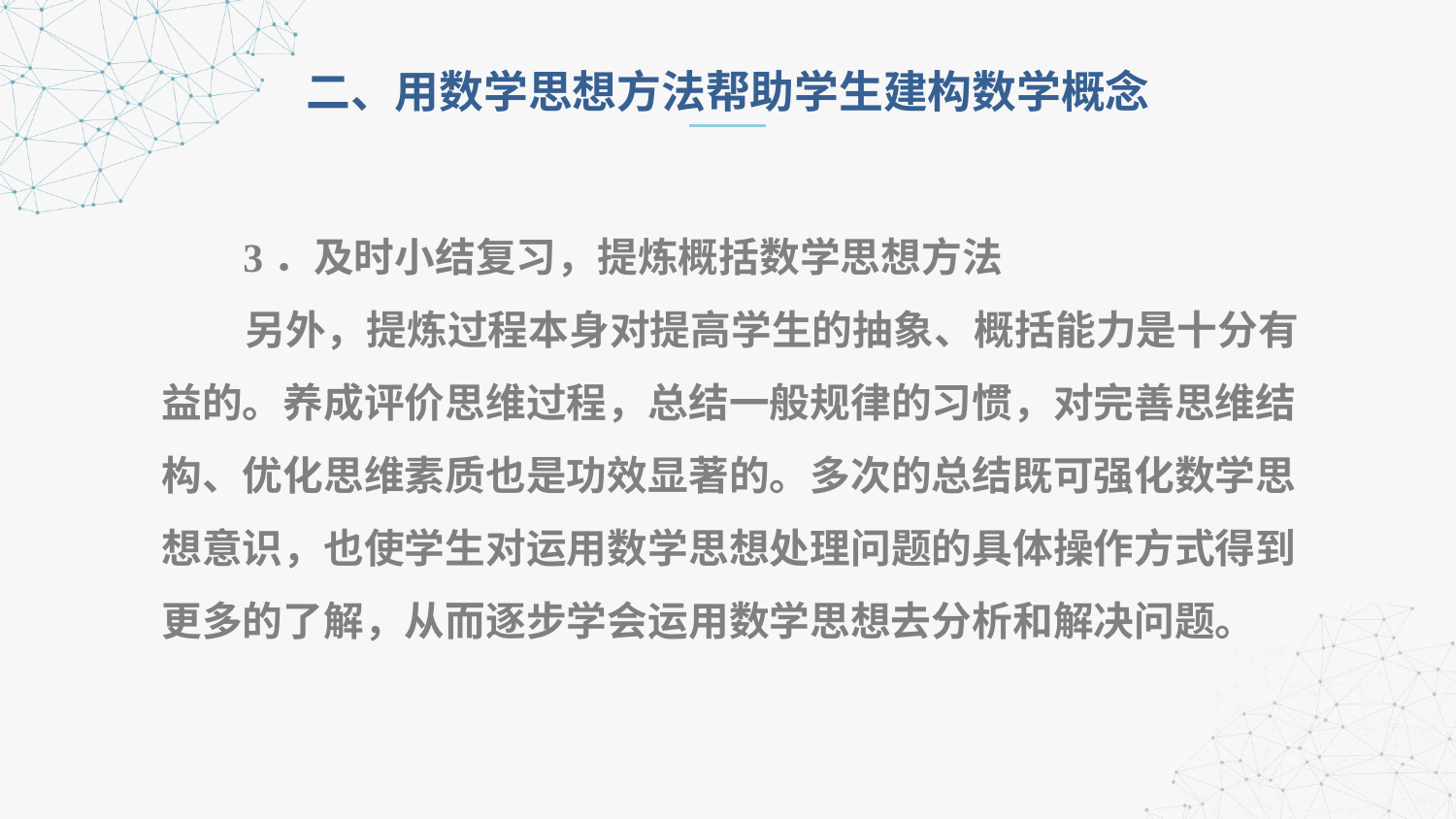

二、用数学思想方法帮助学生建构数学概念
        3．及时小结复习，提炼概括数学思想方法
        另外，提炼过程本身对提高学生的抽象、概括能力是十分有益的。养成评价思维过程，总结一般规律的习惯，对完善思维结构、优化思维素质也是功效显著的。多次的总结既可强化数学思想意识，也使学生对运用数学思想处理问题的具体操作方式得到更多的了解，从而逐步学会运用数学思想去分析和解决问题。